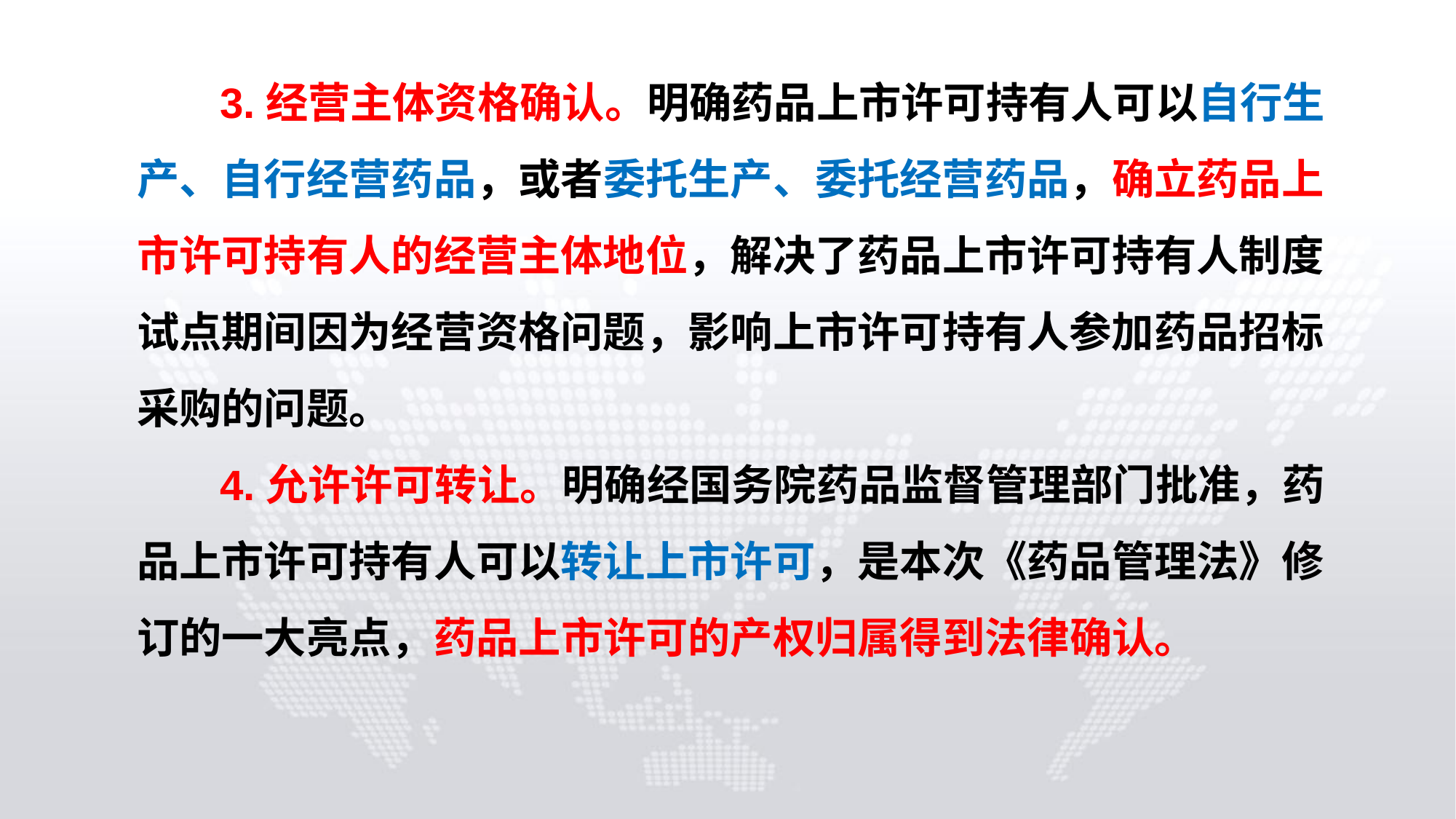

3.经营主体资格确认。明确药品上市许可持有人可以自行生产、自行经营药品，或者委托生产、委托经营药品，确立药品上市许可持有人的经营主体地位，解决了药品上市许可持有人制度试点期间因为经营资格问题，影响上市许可持有人参加药品招标采购的问题。
       4.允许许可转让。明确经国务院药品监督管理部门批准，药品上市许可持有人可以转让上市许可，是本次《药品管理法》修订的一大亮点，药品上市许可的产权归属得到法律确认。